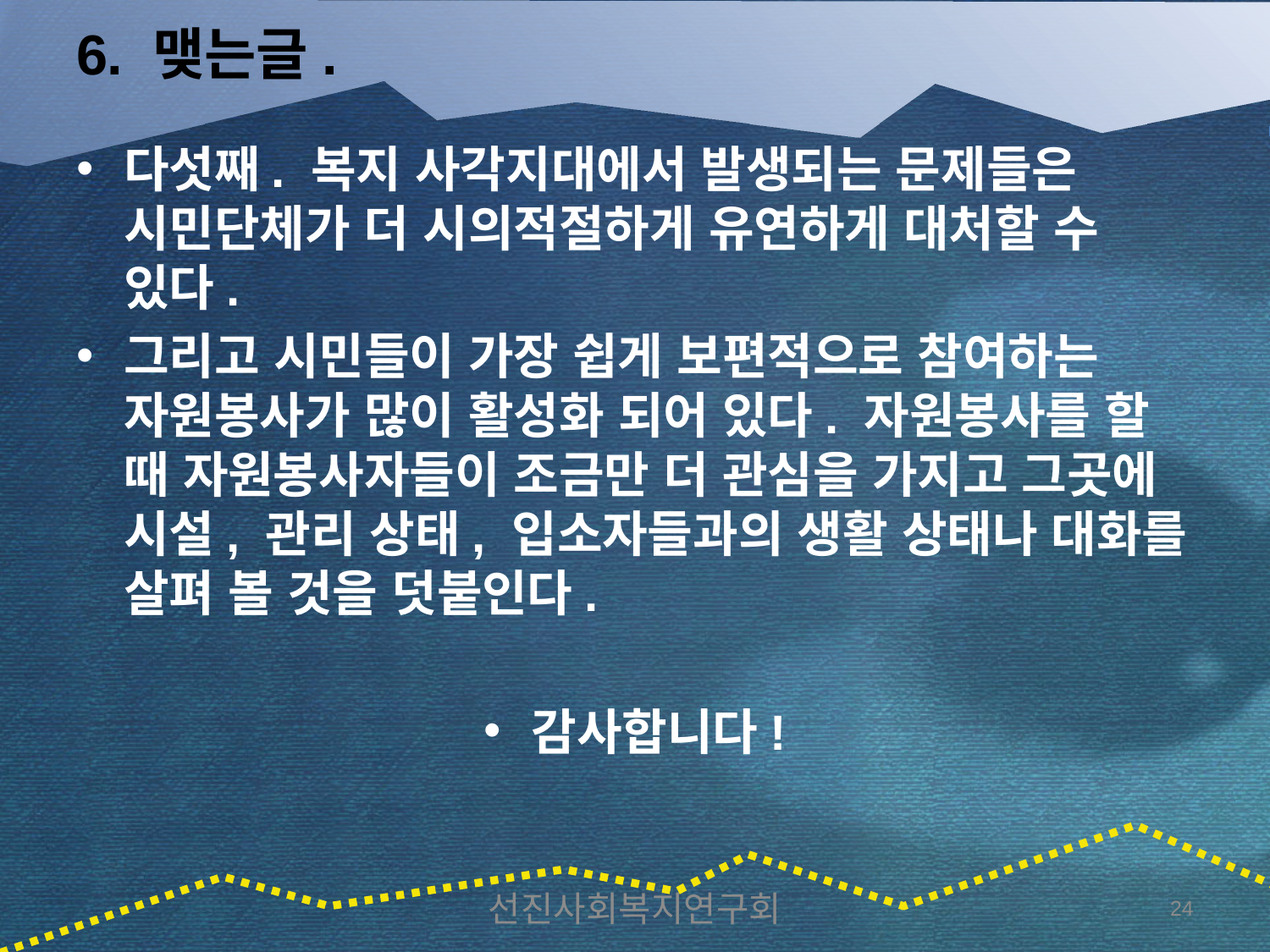

# 6. 맺는글.
다섯째. 복지 사각지대에서 발생되는 문제들은 시민단체가 더 시의적절하게 유연하게 대처할 수 있다.
그리고 시민들이 가장 쉽게 보편적으로 참여하는 자원봉사가 많이 활성화 되어 있다. 자원봉사를 할 때 자원봉사자들이 조금만 더 관심을 가지고 그곳에 시설, 관리 상태, 입소자들과의 생활 상태나 대화를 살펴 볼 것을 덧붙인다.

감사합니다!

선진사회복지연구회
24